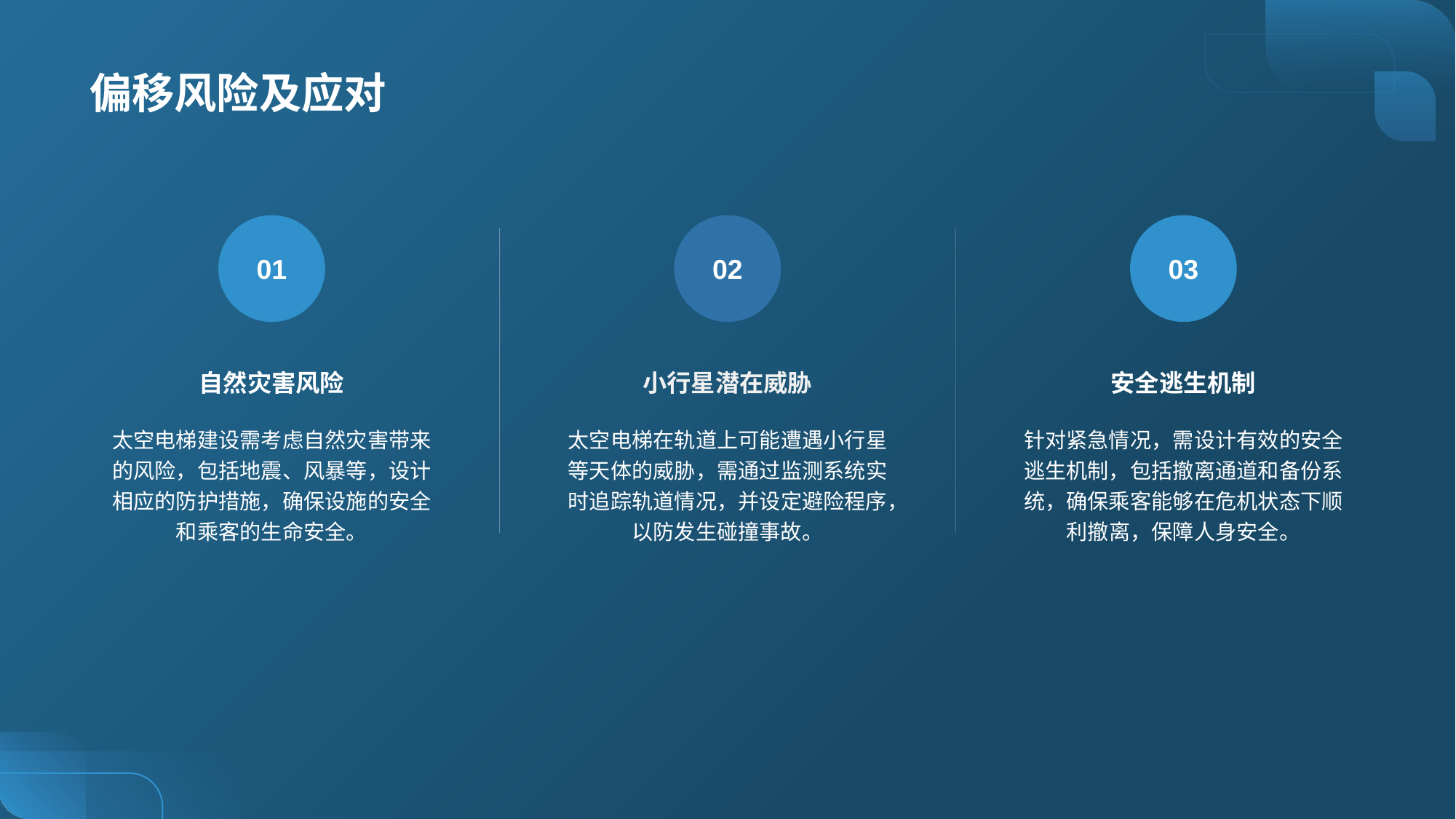

# 偏移风险及应对
01
02
03
自然灾害风险
小行星潜在威胁
安全逃生机制
太空电梯建设需考虑自然灾害带来的风险，包括地震、风暴等，设计相应的防护措施，确保设施的安全和乘客的生命安全。
太空电梯在轨道上可能遭遇小行星等天体的威胁，需通过监测系统实时追踪轨道情况，并设定避险程序，以防发生碰撞事故。
针对紧急情况，需设计有效的安全逃生机制，包括撤离通道和备份系统，确保乘客能够在危机状态下顺利撤离，保障人身安全。